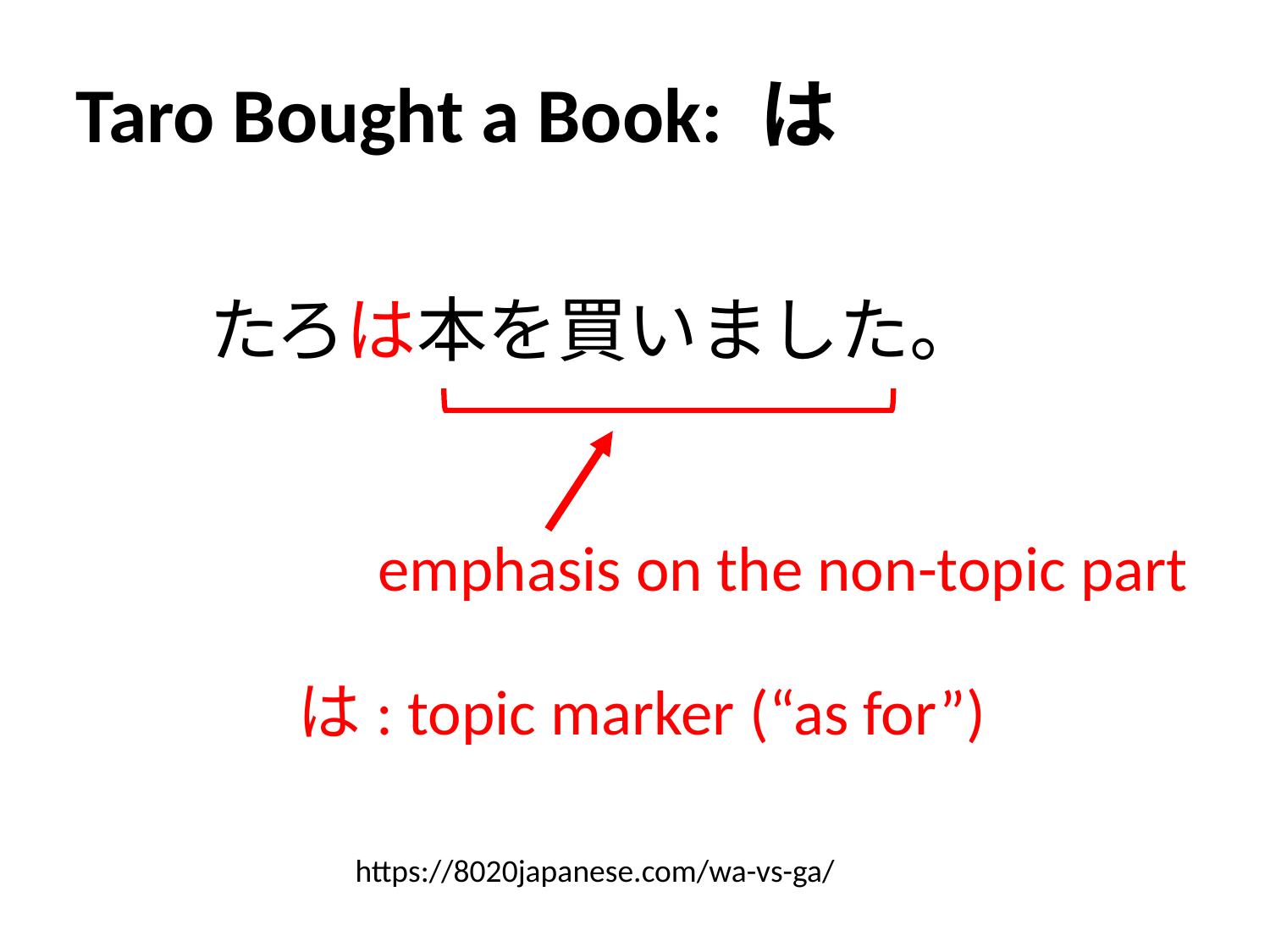

# Taro Bought a Book: は

たろは本を買いました。
emphasis on the non-topic part
は: topic marker (“as for”)
https://8020japanese.com/wa-vs-ga/